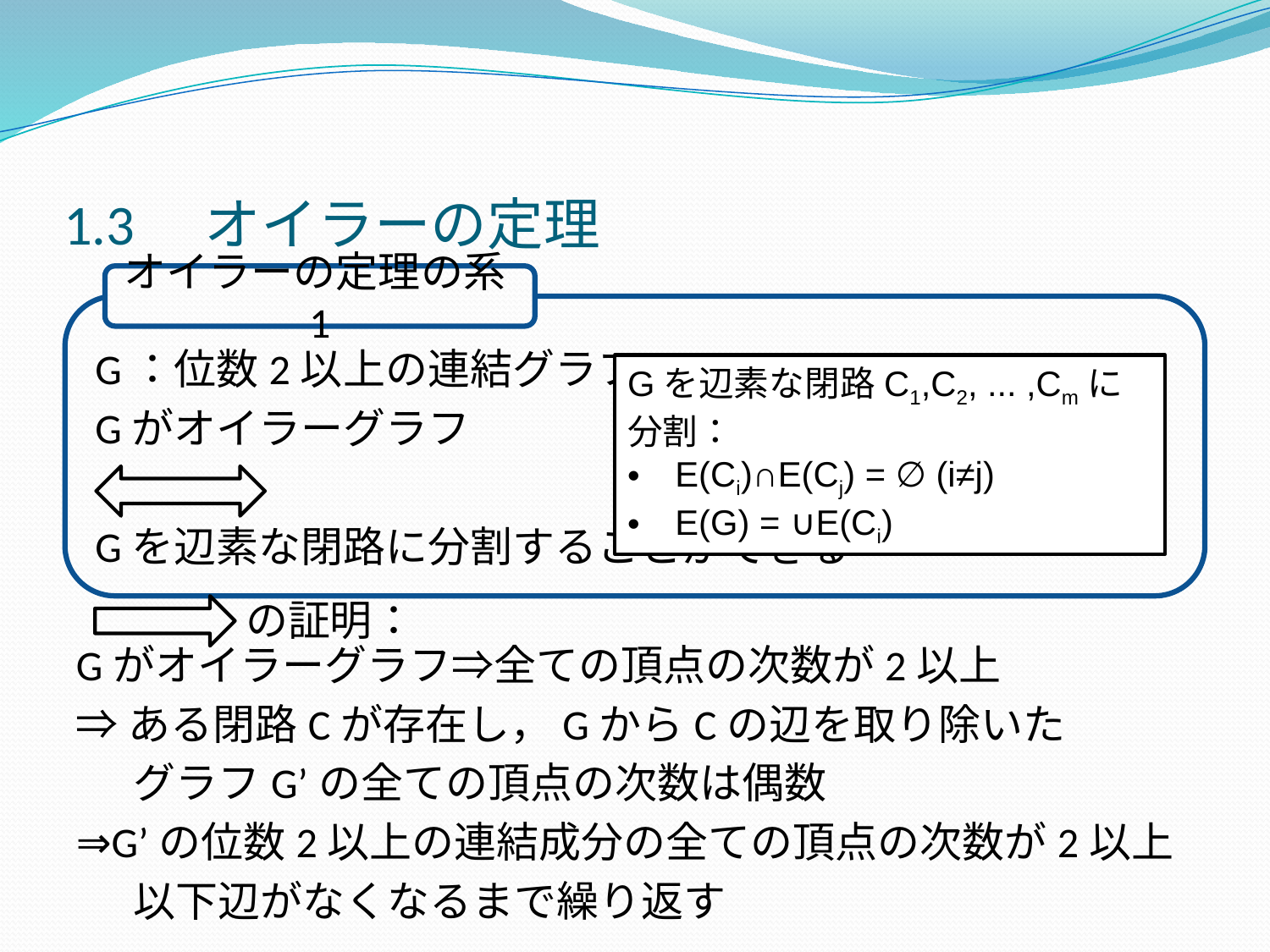

# 1.3　オイラーの定理
オイラーの定理の系1

  G：位数2以上の連結グラフ
  Gがオイラーグラフ

  Gを辺素な閉路に分割することができる

Gがオイラーグラフ⇒全ての頂点の次数が2以上
⇒ある閉路Cが存在し，GからCの辺を取り除いた
     グラフG’の全ての頂点の次数は偶数
⇒G’の位数2以上の連結成分の全ての頂点の次数が2以上
     以下辺がなくなるまで繰り返す

Gを辺素な閉路C1,C2, ... ,Cmに分割：
E(Ci)∩E(Cj) = ∅ (i≠j)
E(G) = ∪E(Ci)

の証明：